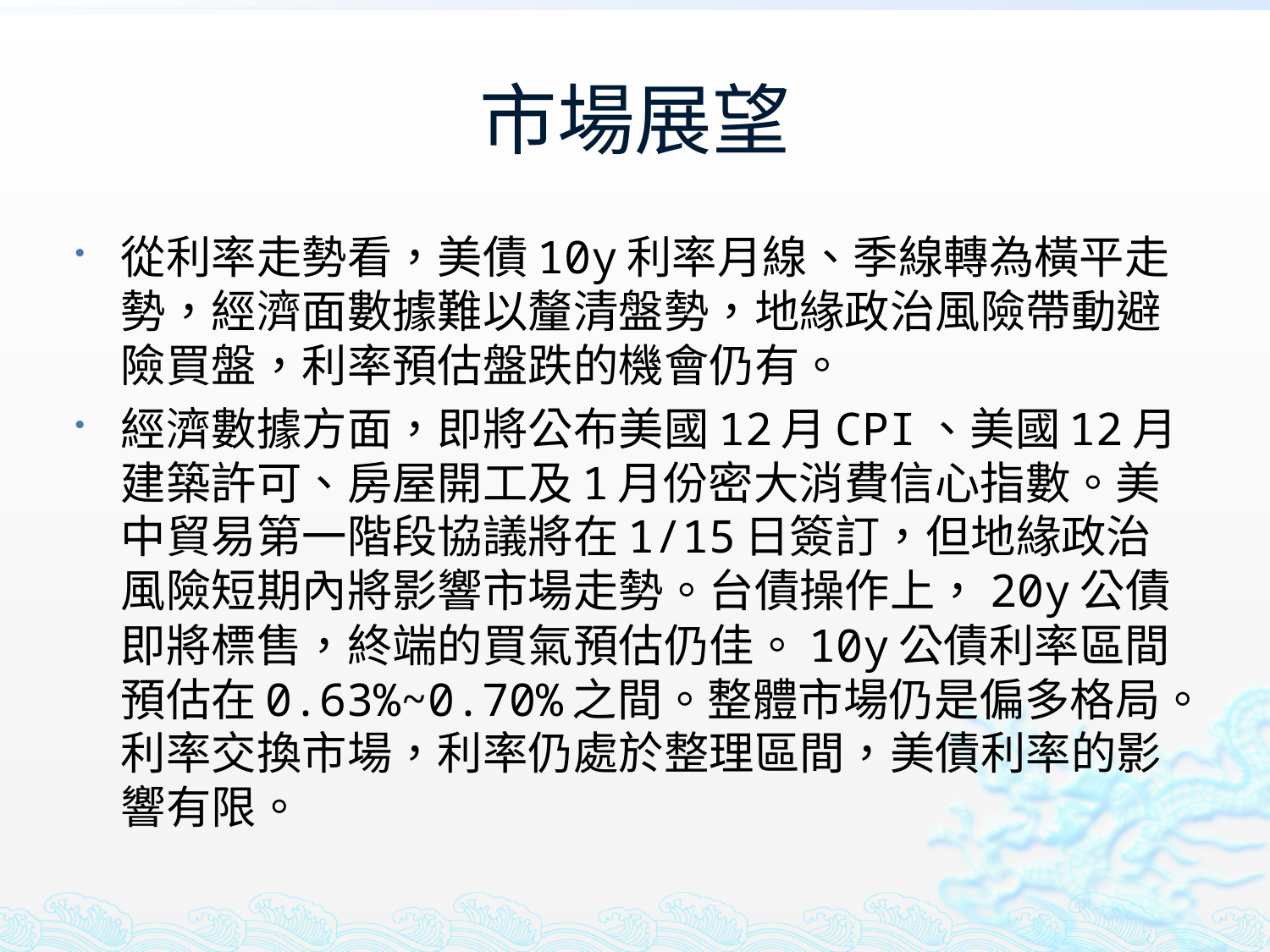

# 市場展望
從利率走勢看，美債10y利率月線、季線轉為橫平走勢，經濟面數據難以釐清盤勢，地緣政治風險帶動避險買盤，利率預估盤跌的機會仍有。
經濟數據方面，即將公布美國12月CPI、美國12月建築許可、房屋開工及1月份密大消費信心指數。美中貿易第一階段協議將在1/15日簽訂，但地緣政治風險短期內將影響市場走勢。台債操作上，20y公債即將標售，終端的買氣預估仍佳。10y公債利率區間預估在0.63%~0.70%之間。整體市場仍是偏多格局。利率交換市場，利率仍處於整理區間，美債利率的影響有限。